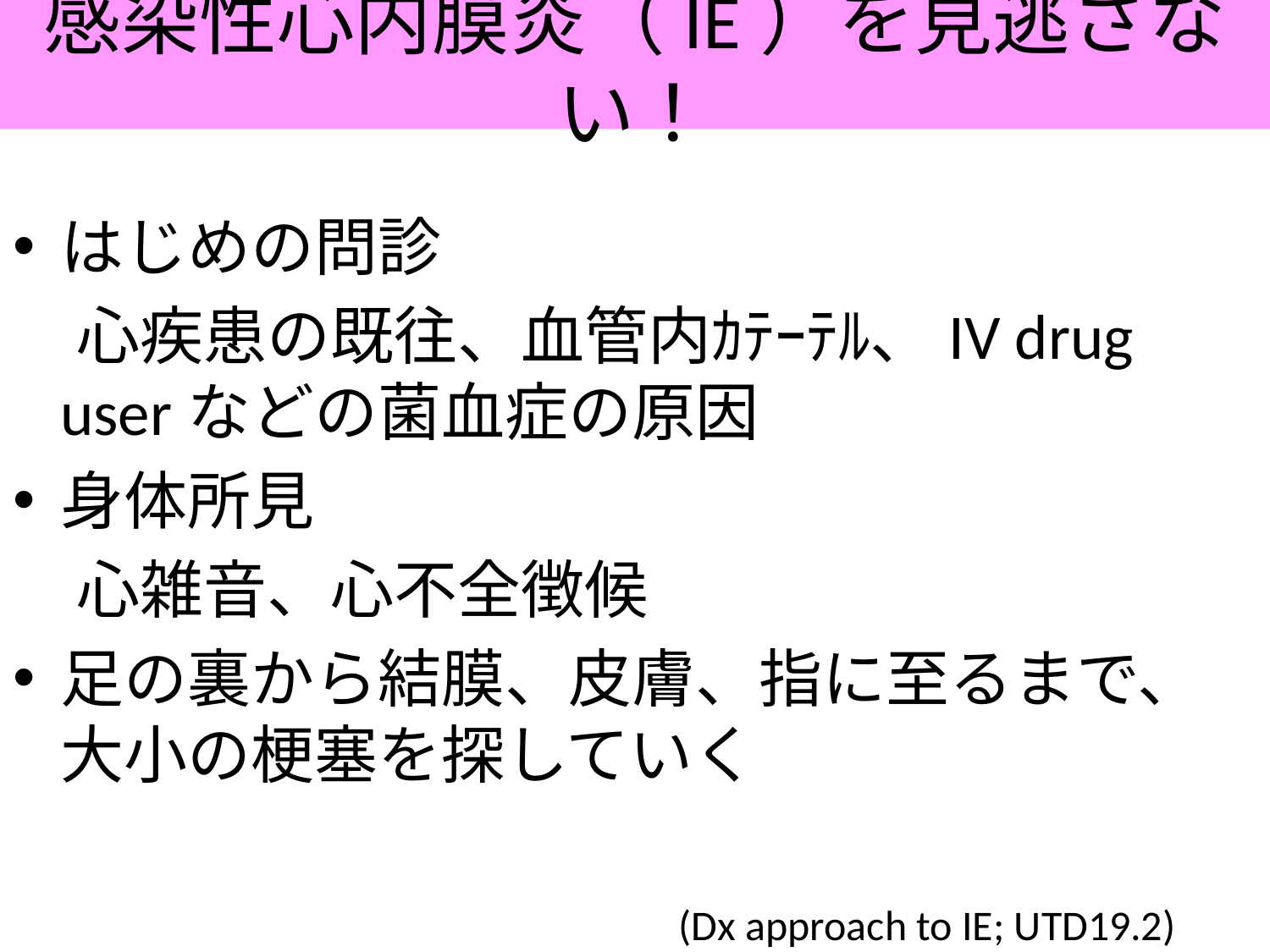

# 感染性心内膜炎（IE）を見逃さない！
はじめの問診
　心疾患の既往、血管内ｶﾃｰﾃﾙ、IV drug userなどの菌血症の原因
身体所見
　心雑音、心不全徴候
足の裏から結膜、皮膚、指に至るまで、大小の梗塞を探していく
(Dx approach to IE; UTD19.2)